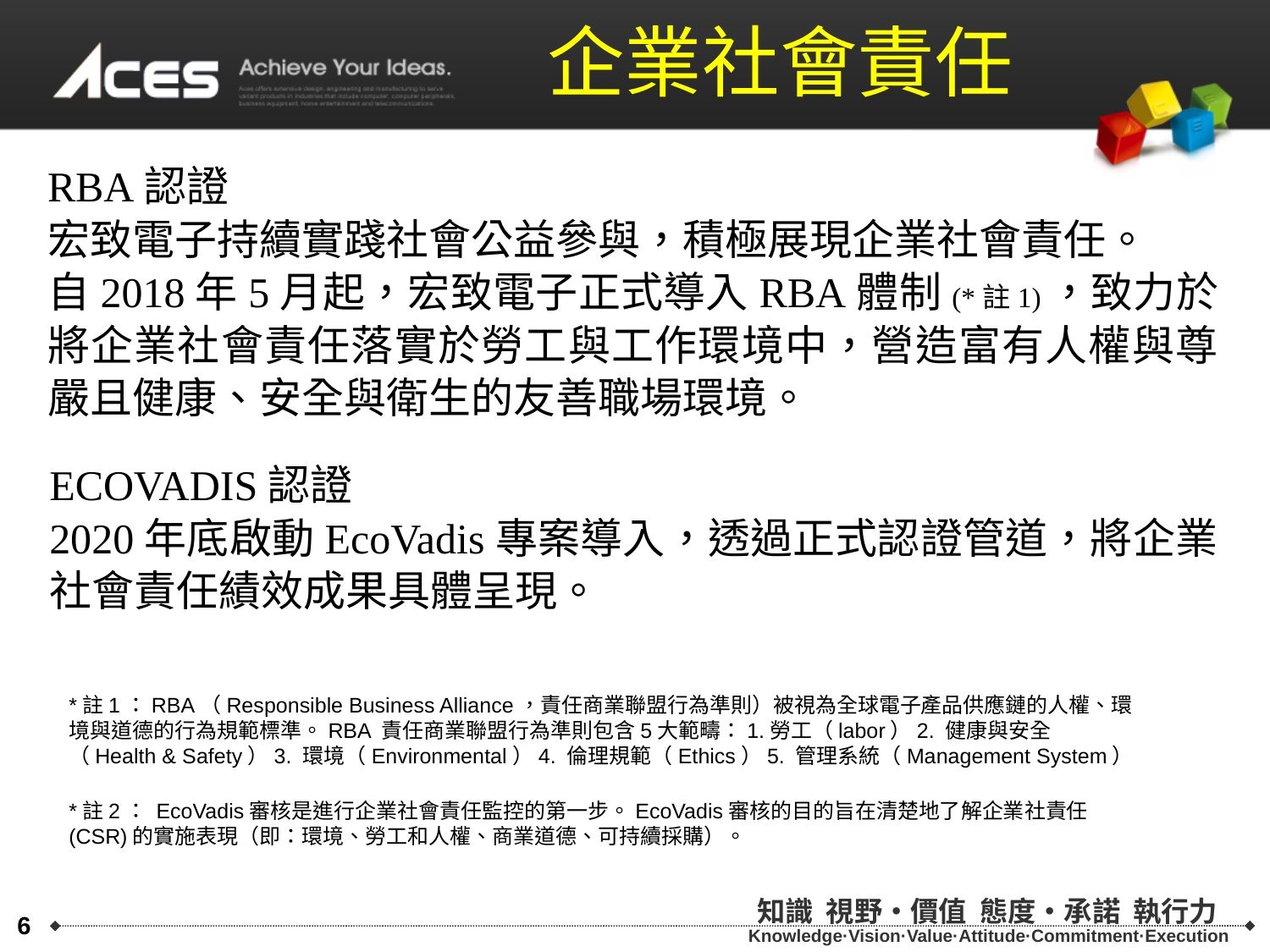

企業社會責任
RBA認證
宏致電子持續實踐社會公益參與，積極展現企業社會責任。
自2018年5月起，宏致電子正式導入RBA體制(*註1)，致力於將企業社會責任落實於勞工與工作環境中，營造富有人權與尊嚴且健康、安全與衛生的友善職場環境。
ECOVADIS認證
2020年底啟動EcoVadis專案導入，透過正式認證管道，將企業社會責任績效成果具體呈現。
*註1：RBA（Responsible Business Alliance，責任商業聯盟行為準則）被視為全球電子產品供應鏈的人權、環境與道德的行為規範標準。RBA 責任商業聯盟行為準則包含5大範疇：1.勞工（labor）2. 健康與安全（Health & Safety）3. 環境（Environmental）4. 倫理規範（Ethics）5. 管理系統（Management System）
*註2： EcoVadis審核是進行企業社會責任監控的第一步。EcoVadis審核的目的旨在清楚地了解企業社責任(CSR)的實施表現（即：環境、勞工和人權、商業道德、可持續採購）。